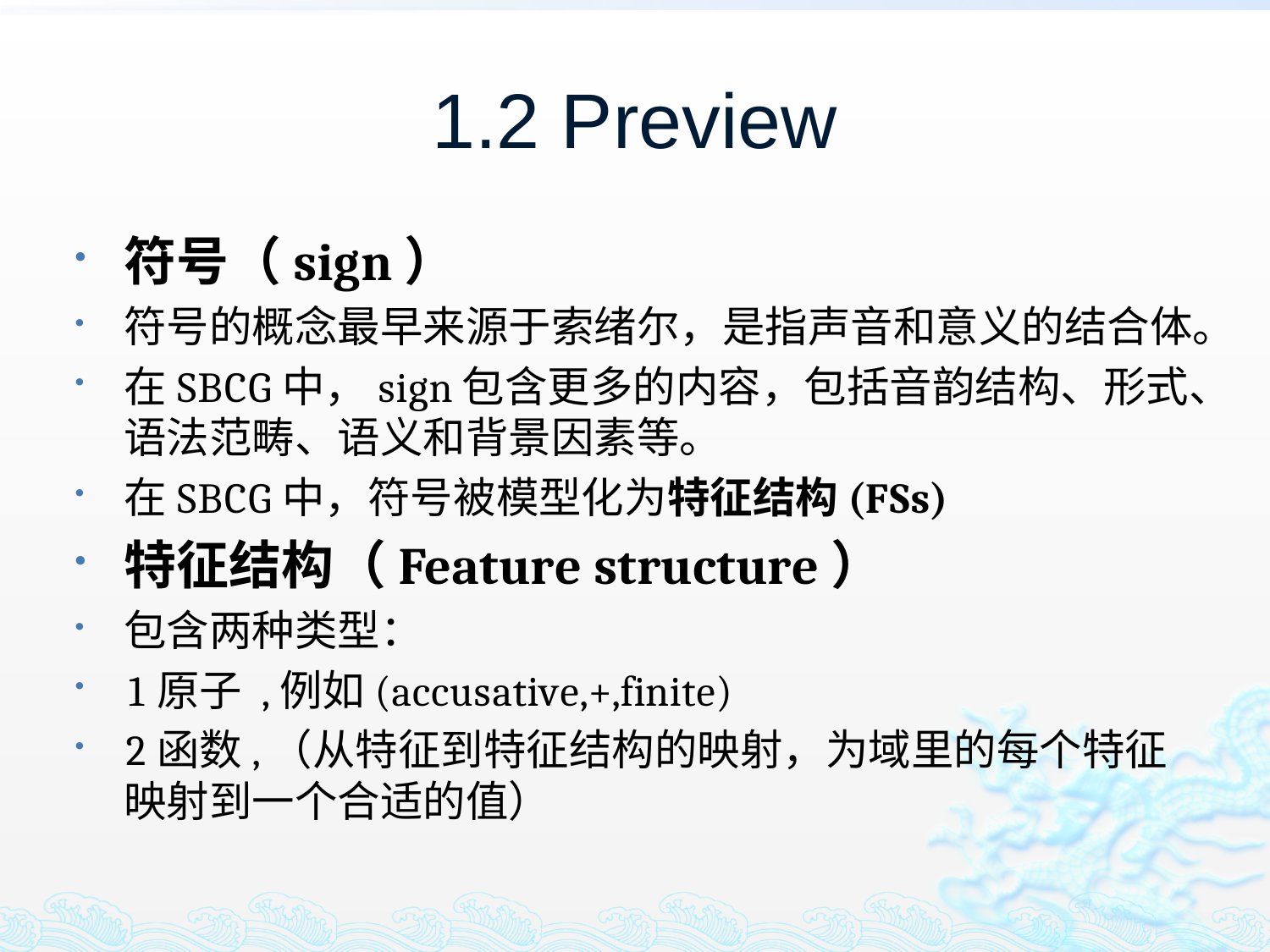

# 1.2 Preview
符号（sign）
符号的概念最早来源于索绪尔，是指声音和意义的结合体。
在SBCG中，sign包含更多的内容，包括音韵结构、形式、语法范畴、语义和背景因素等。
在SBCG中，符号被模型化为特征结构(FSs)
特征结构（Feature structure）
包含两种类型：
1原子 ,例如(accusative,+,finite)
2函数,（从特征到特征结构的映射，为域里的每个特征映射到一个合适的值）